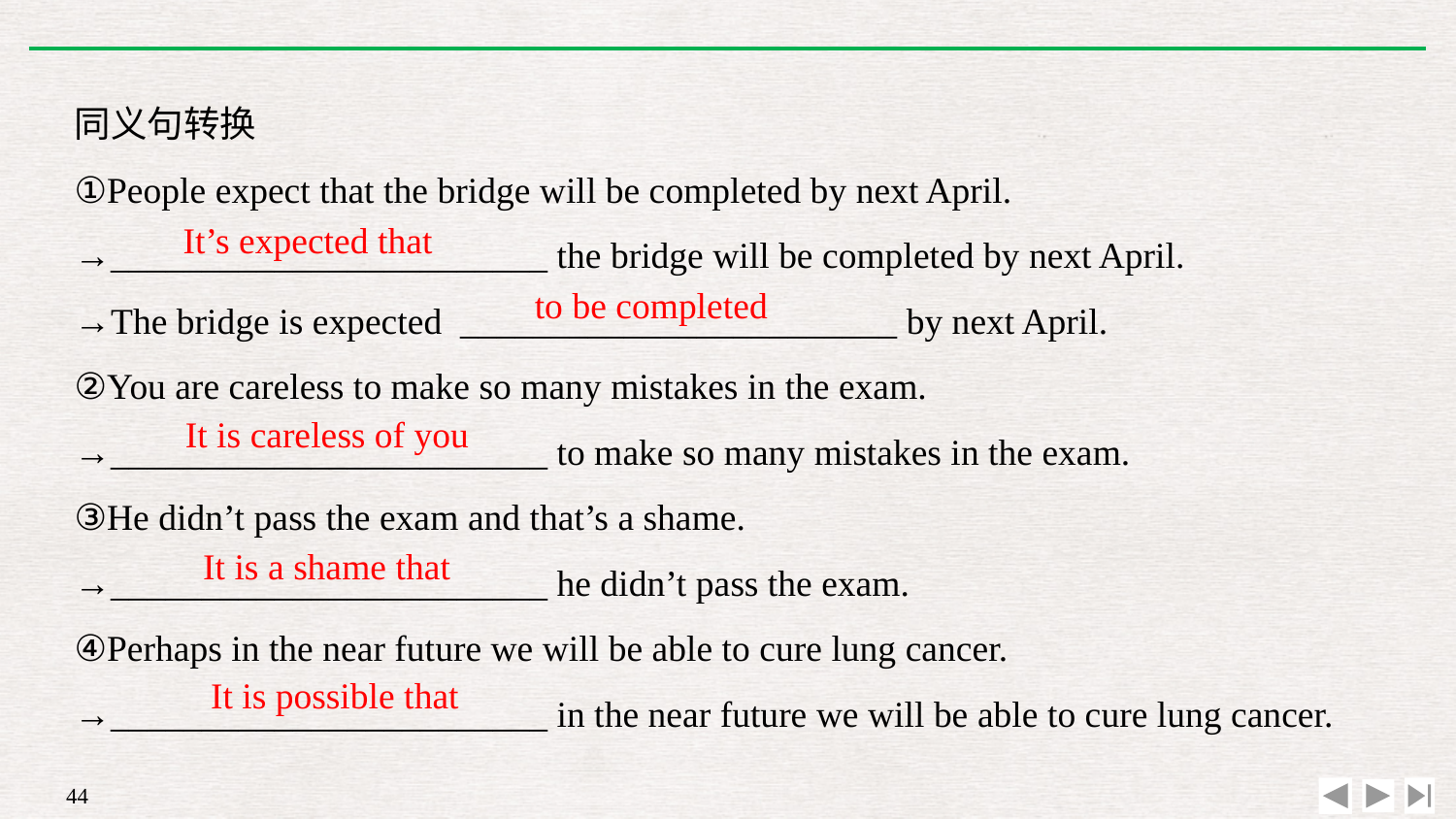

同义句转换
①People expect that the bridge will be completed by next April.
→________________________ the bridge will be completed by next April.
→The bridge is expected  ________________________ by next April.
②You are careless to make so many mistakes in the exam.
→________________________ to make so many mistakes in the exam.
③He didn’t pass the exam and that’s a shame.
→________________________ he didn’t pass the exam.
④Perhaps in the near future we will be able to cure lung cancer.
→________________________ in the near future we will be able to cure lung cancer.
It’s expected that
to be completed
It is careless of you
It is a shame that
It is possible that